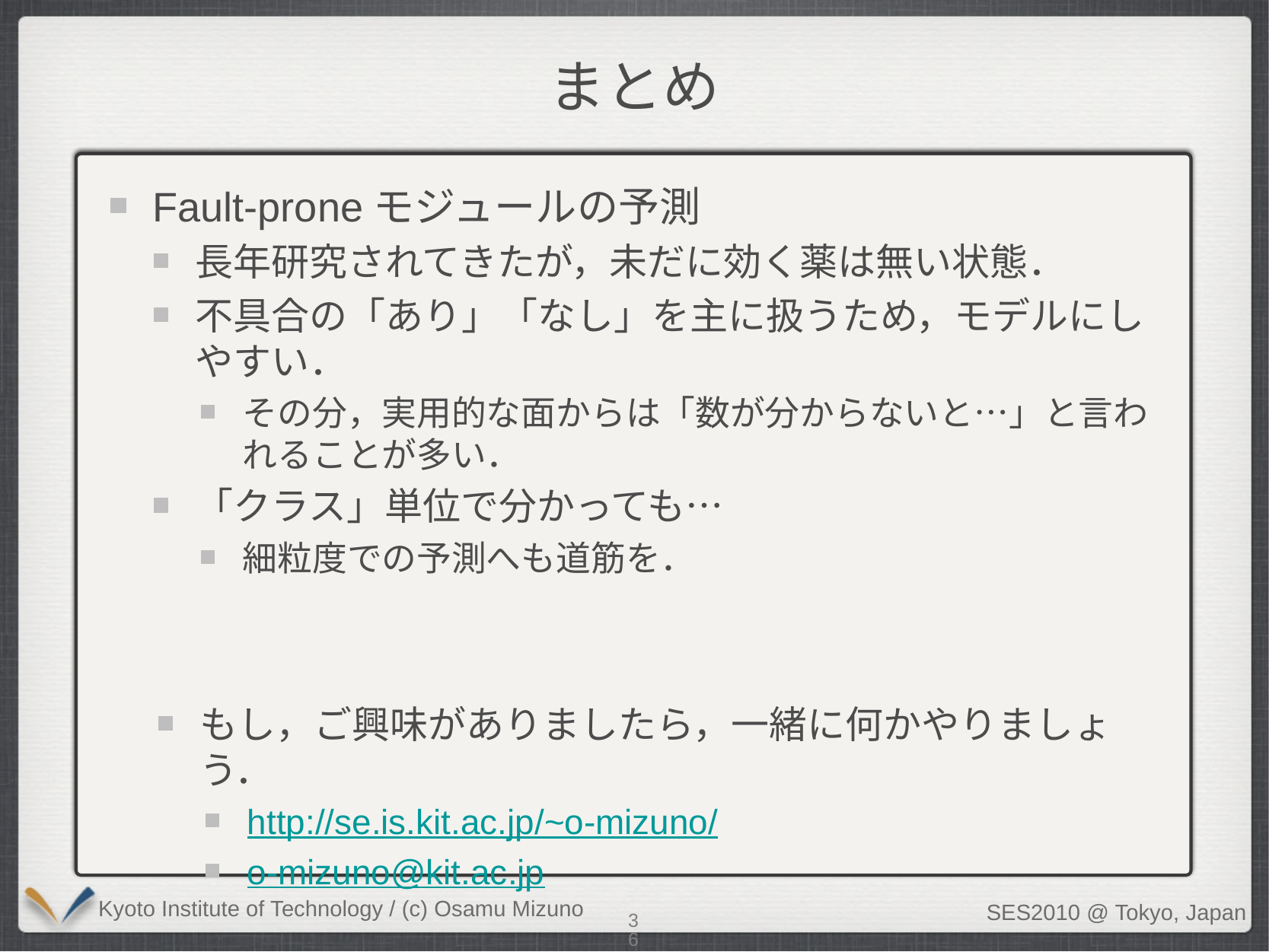

# まとめ
Fault-proneモジュールの予測
長年研究されてきたが，未だに効く薬は無い状態．
不具合の「あり」「なし」を主に扱うため，モデルにしやすい．
その分，実用的な面からは「数が分からないと…」と言われることが多い．
「クラス」単位で分かっても…
細粒度での予測へも道筋を．

もし，ご興味がありましたら，一緒に何かやりましょう．
http://se.is.kit.ac.jp/~o-mizuno/
o-mizuno@kit.ac.jp
36